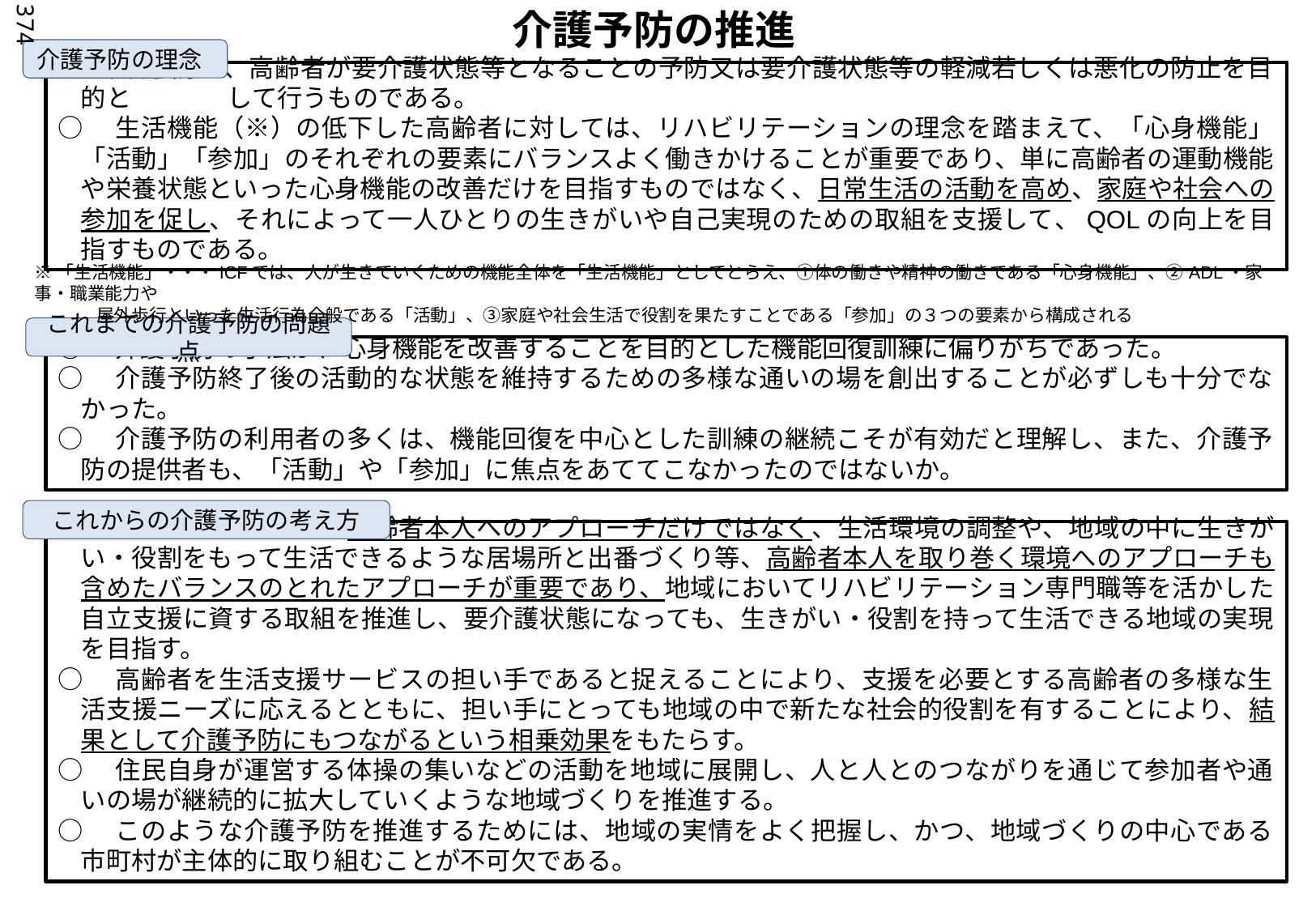

介護予防の推進
374
介護予防の理念

○ 介護予防は、高齢者が要介護状態等となることの予防又は要介護状態等の軽減若しくは悪化の防止を目的と        　　して行うものである。
○　生活機能（※）の低下した高齢者に対しては、リハビリテーションの理念を踏まえて、「心身機能」「活動」「参加」のそれぞれの要素にバランスよく働きかけることが重要であり、単に高齢者の運動機能や栄養状態といった心身機能の改善だけを目指すものではなく、日常生活の活動を高め、家庭や社会への参加を促し、それによって一人ひとりの生きがいや自己実現のための取組を支援して、QOLの向上を目指すものである。
※「生活機能」・・・ICFでは、人が生きていくための機能全体を「生活機能」としてとらえ、①体の働きや精神の働きである「心身機能」、②ADL・家事・職業能力や
               屋外歩行といった生活行為全般である「活動」、③家庭や社会生活で役割を果たすことである「参加」の３つの要素から構成される
これまでの介護予防の問題点

○　介護予防の手法が、心身機能を改善することを目的とした機能回復訓練に偏りがちであった。
○　介護予防終了後の活動的な状態を維持するための多様な通いの場を創出することが必ずしも十分でなかった。
○　介護予防の利用者の多くは、機能回復を中心とした訓練の継続こそが有効だと理解し、また、介護予防の提供者も、「活動」や「参加」に焦点をあててこなかったのではないか。
これからの介護予防の考え方

○　機能回復訓練などの高齢者本人へのアプローチだけではなく、生活環境の調整や、地域の中に生きがい・役割をもって生活できるような居場所と出番づくり等、高齢者本人を取り巻く環境へのアプローチも含めたバランスのとれたアプローチが重要であり、地域においてリハビリテーション専門職等を活かした自立支援に資する取組を推進し、要介護状態になっても、生きがい・役割を持って生活できる地域の実現を目指す。
○　高齢者を生活支援サービスの担い手であると捉えることにより、支援を必要とする高齢者の多様な生活支援ニーズに応えるとともに、担い手にとっても地域の中で新たな社会的役割を有することにより、結果として介護予防にもつながるという相乗効果をもたらす。
○　住民自身が運営する体操の集いなどの活動を地域に展開し、人と人とのつながりを通じて参加者や通いの場が継続的に拡大していくような地域づくりを推進する。
○　このような介護予防を推進するためには、地域の実情をよく把握し、かつ、地域づくりの中心である市町村が主体的に取り組むことが不可欠である。